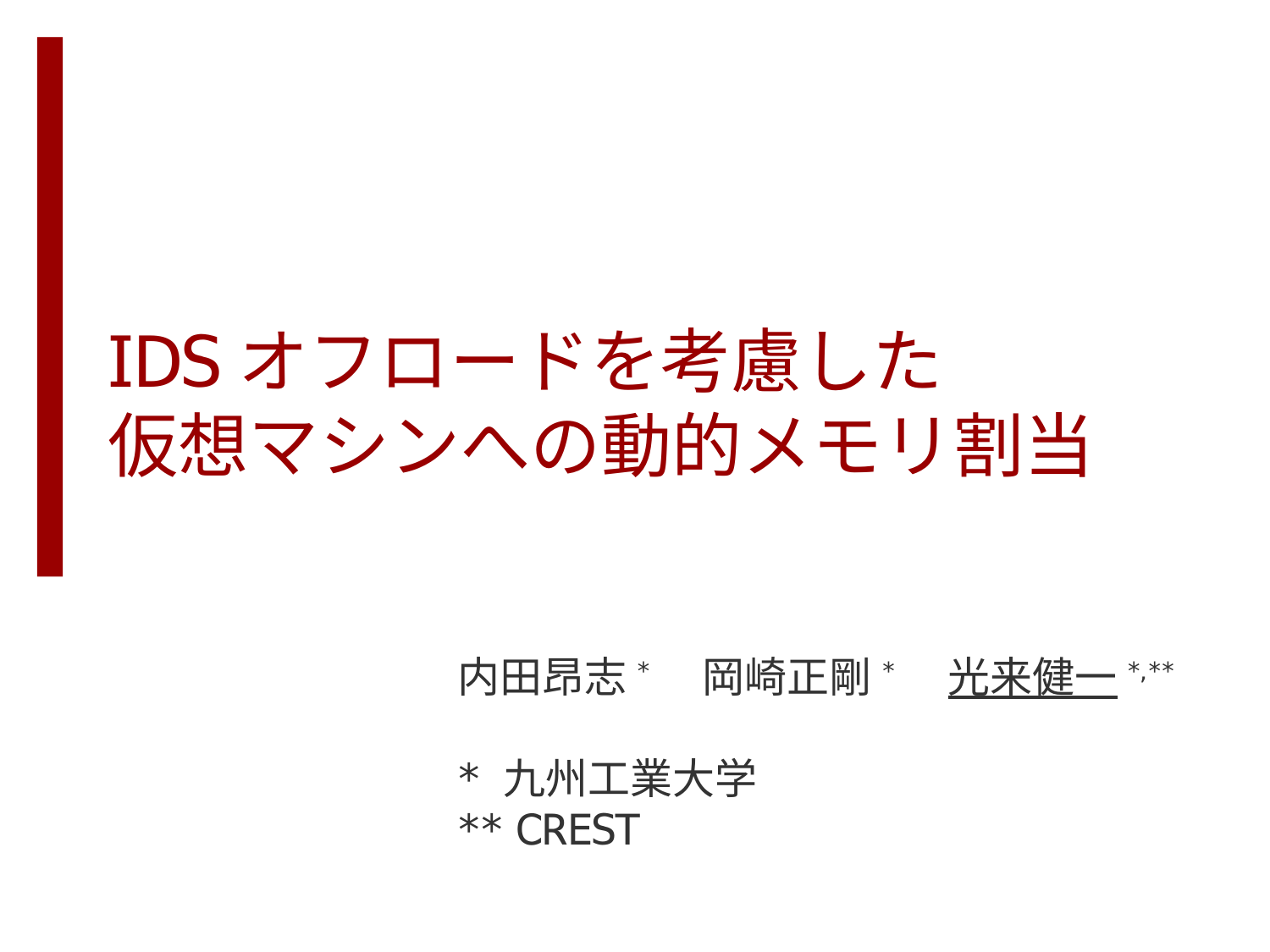

# IDSオフロードを考慮した 仮想マシンへの動的メモリ割当
内田昂志*　岡崎正剛*　光来健一*,**

* 九州工業大学
** CREST